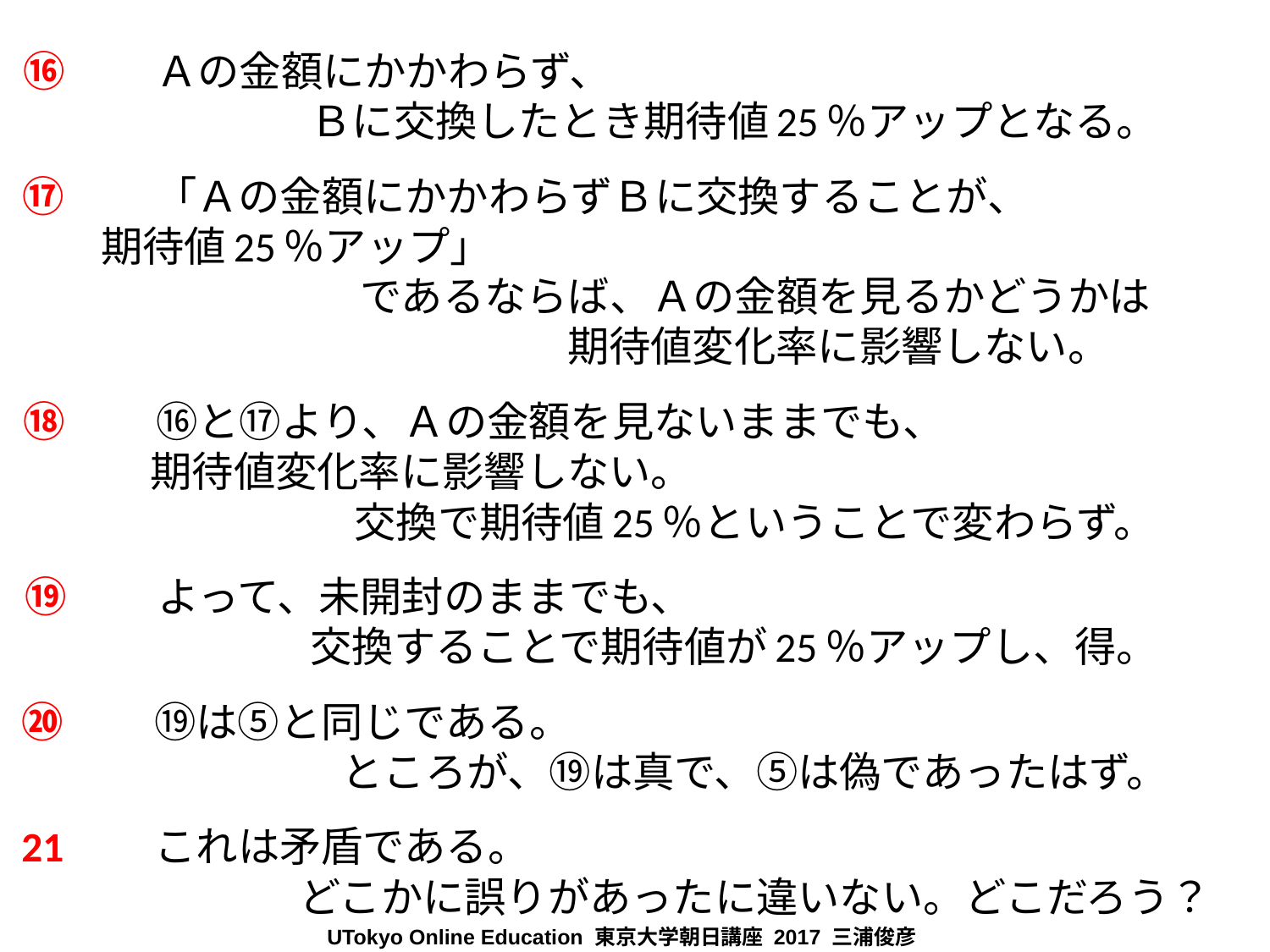

⑯　　Ａの金額にかかわらず、　　　　　　　　　　　　　　　　　　　　Ｂに交換したとき期待値25％アップとなる。

⑰　　「Ａの金額にかかわらずＢに交換することが、　　　　　　　期待値25％アップ」　　　　　　　　　　　　　　　　　　　　　　　　　　であるならば、Ａの金額を見るかどうかは　　　　　　　　　　　　期待値変化率に影響しない。

⑱　　⑯と⑰より、Ａの金額を見ないままでも、　　　　　　　　　　期待値変化率に影響しない。　　　　　　　　　　　　　　　　　　　交換で期待値25％ということで変わらず。

⑲　　よって、未開封のままでも、　　　　　　　　　　　　　　　　　　交換することで期待値が25％アップし、得。

⑳　　⑲は⑤と同じである。　　　　　　　　　　　　　　　　　　　　　　ところが、⑲は真で、⑤は偽であったはず。

21　　これは矛盾である。　　　　　　　　　　　　　　　　　　　　　　　どこかに誤りがあったに違いない。どこだろう？
UTokyo Online Education 東京大学朝日講座 2017 三浦俊彦　CC BY-NC-ND